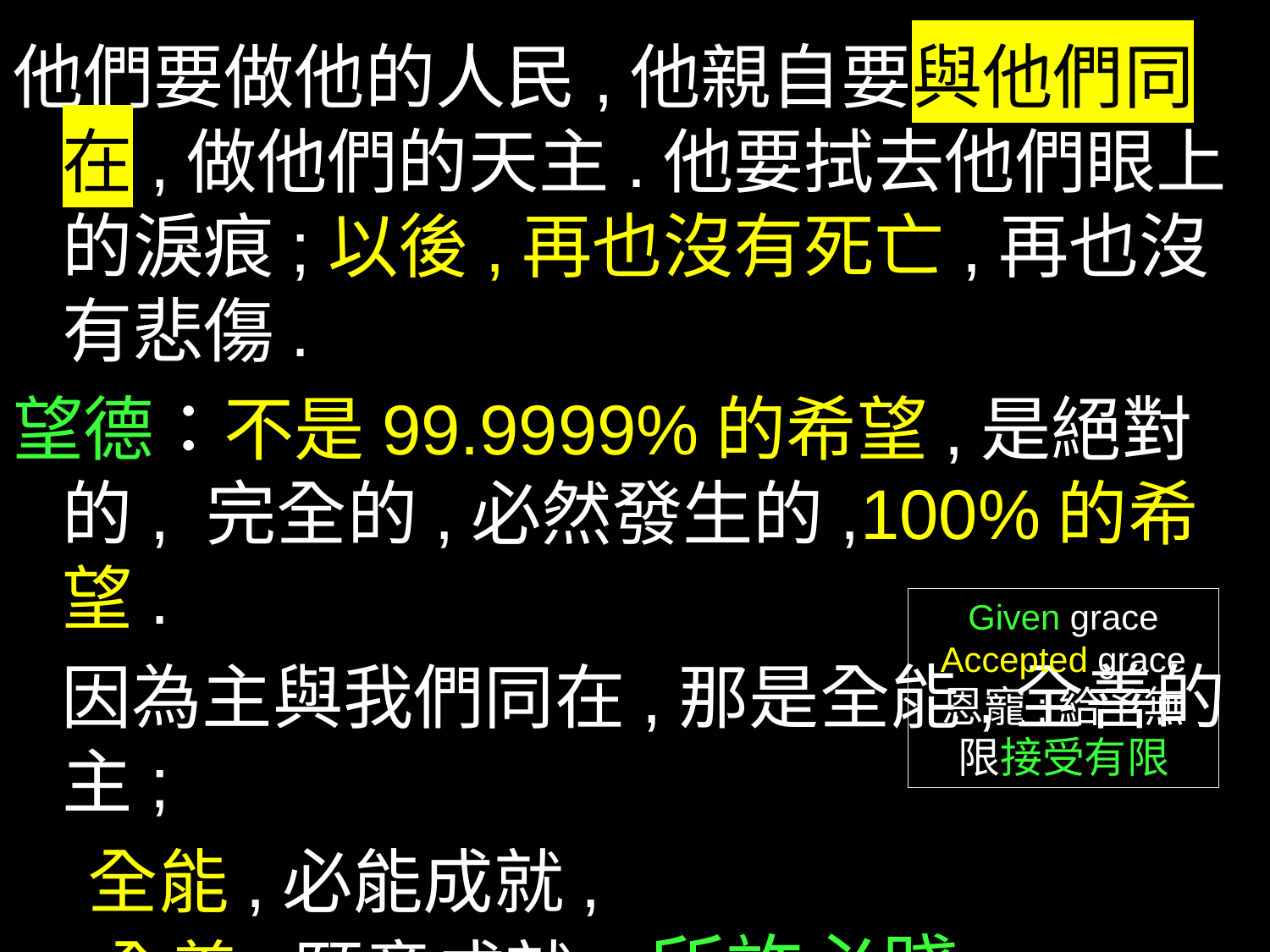

他們要做他的人民,他親自要與他們同在,做他們的天主.他要拭去他們眼上的淚痕;以後,再也沒有死亡,再也沒有悲傷.
望德：不是99.9999%的希望,是絕對的, 完全的,必然發生的,100%的希望.
  因為主與我們同在,那是全能,全善的主;
    全能,必能成就,
 全善,願意成就; 所許必踐
  我命由天亦由我,我命由我亦由天(50:50)
Given grace
Accepted grace
恩寵:給予無限接受有限